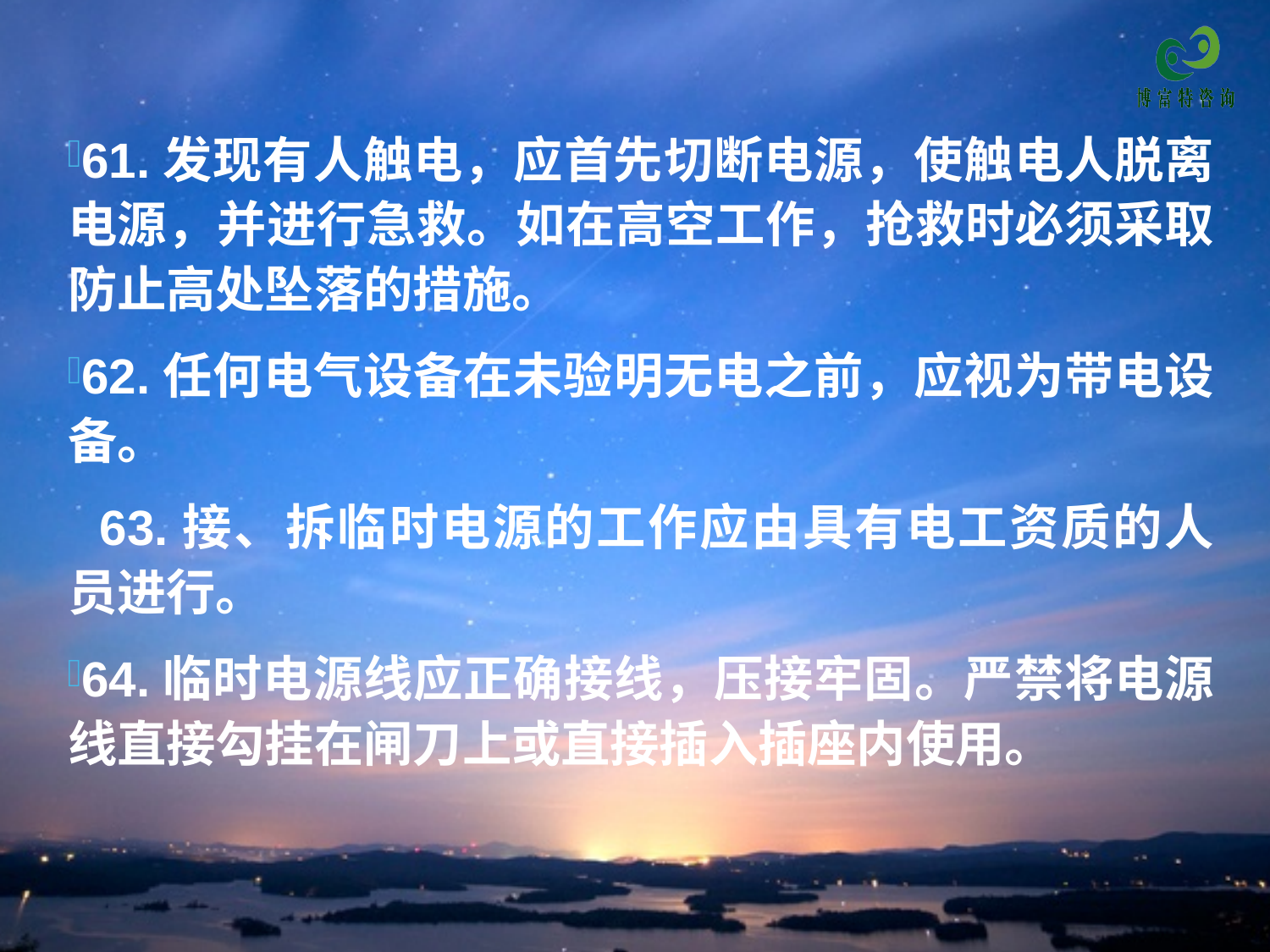

61.发现有人触电，应首先切断电源，使触电人脱离电源，并进行急救。如在高空工作，抢救时必须采取防止高处坠落的措施。
62.任何电气设备在未验明无电之前，应视为带电设备。
  63.接、拆临时电源的工作应由具有电工资质的人 员进行。
64.临时电源线应正确接线，压接牢固。严禁将电源线直接勾挂在闸刀上或直接插入插座内使用。